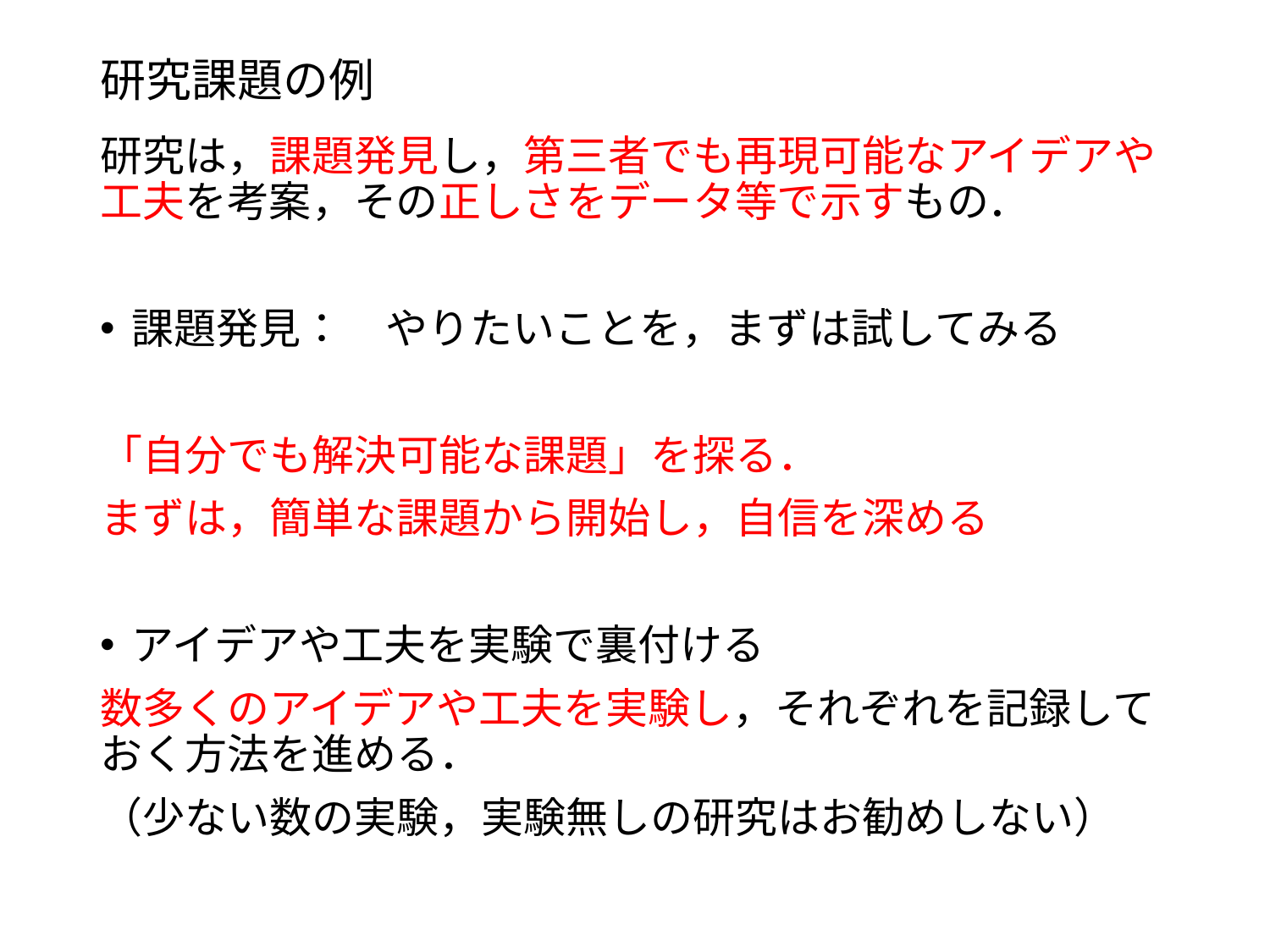

# 研究課題の例
研究は，課題発見し，第三者でも再現可能なアイデアや工夫を考案，その正しさをデータ等で示すもの．

課題発見：　やりたいことを，まずは試してみる

「自分でも解決可能な課題」を探る．
まずは，簡単な課題から開始し，自信を深める

アイデアや工夫を実験で裏付ける
数多くのアイデアや工夫を実験し，それぞれを記録しておく方法を進める．
（少ない数の実験，実験無しの研究はお勧めしない）